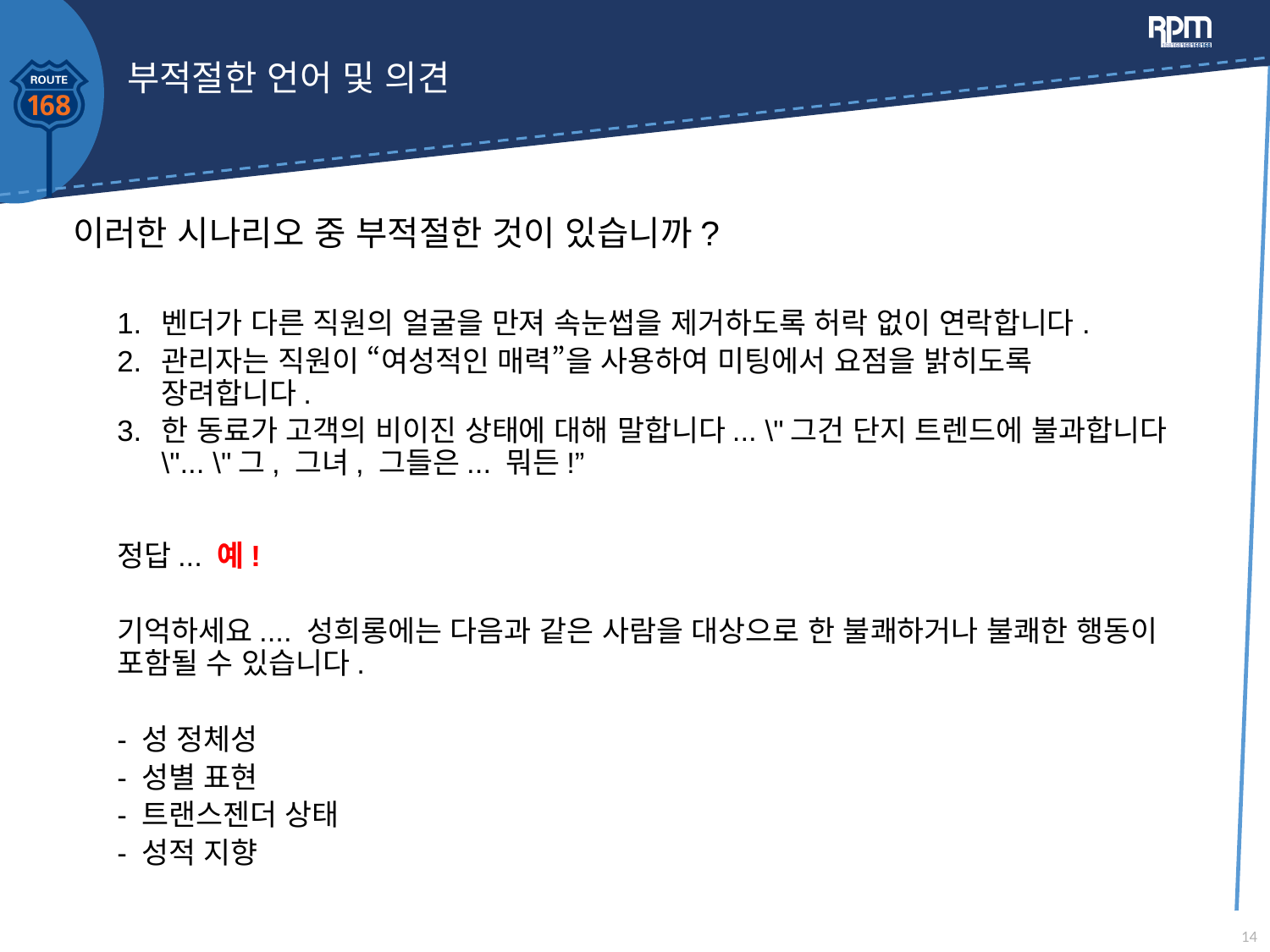

# 부적절한 언어 및 의견
이러한 시나리오 중 부적절한 것이 있습니까?

벤더가 다른 직원의 얼굴을 만져 속눈썹을 제거하도록 허락 없이 연락합니다.
관리자는 직원이 “여성적인 매력”을 사용하여 미팅에서 요점을 밝히도록 장려합니다.
한 동료가 고객의 비이진 상태에 대해 말합니다... \"그건 단지 트렌드에 불과합니다\"... \"그, 그녀, 그들은... 뭐든!”

정답... 예!

기억하세요.... 성희롱에는 다음과 같은 사람을 대상으로 한 불쾌하거나 불쾌한 행동이 포함될 수 있습니다.

	- 성 정체성
	- 성별 표현
	- 트랜스젠더 상태
	- 성적 지향
14